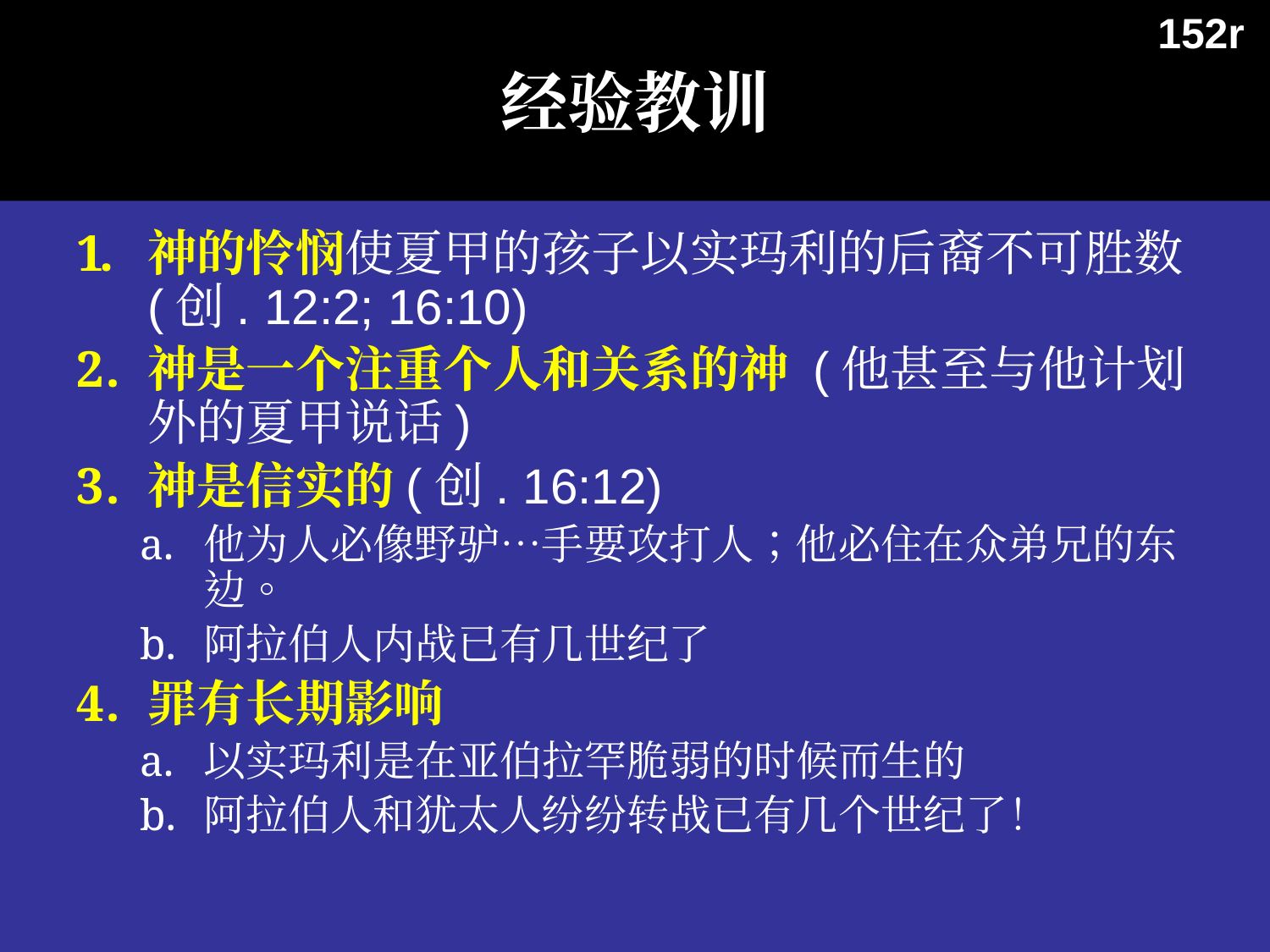

经验教训
152r
神的怜悯使夏甲的孩子以实玛利的后裔不可胜数 (创. 12:2; 16:10)
神是一个注重个人和关系的神 (他甚至与他计划外的夏甲说话)
神是信实的(创. 16:12)
他为人必像野驴…手要攻打人；他必住在众弟兄的东边。
阿拉伯人内战已有几世纪了
罪有长期影响
以实玛利是在亚伯拉罕脆弱的时候而生的
阿拉伯人和犹太人纷纷转战已有几个世纪了！